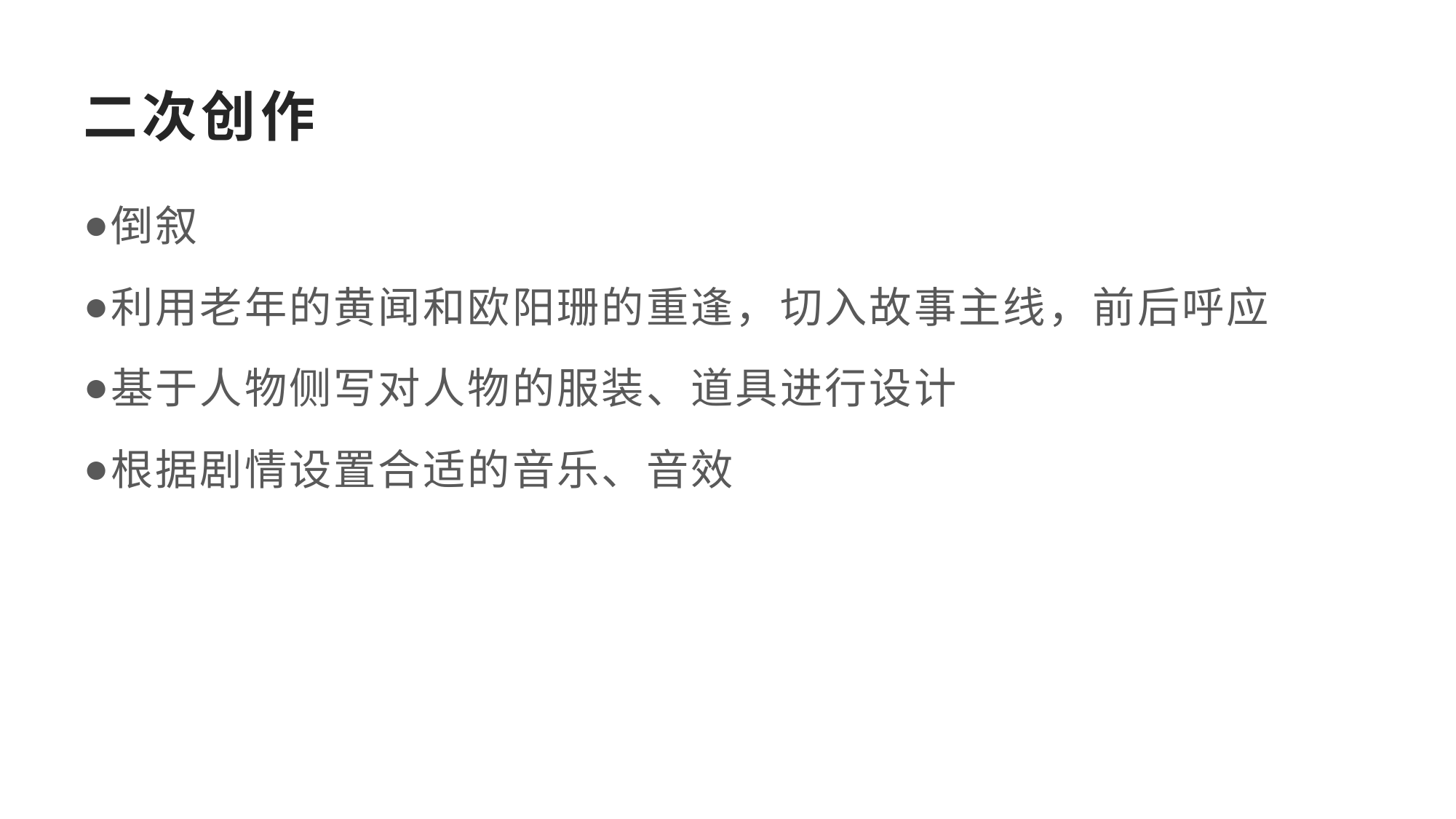

# 二次创作
倒叙
利用老年的黄闻和欧阳珊的重逢，切入故事主线，前后呼应
基于人物侧写对人物的服装、道具进行设计
根据剧情设置合适的音乐、音效